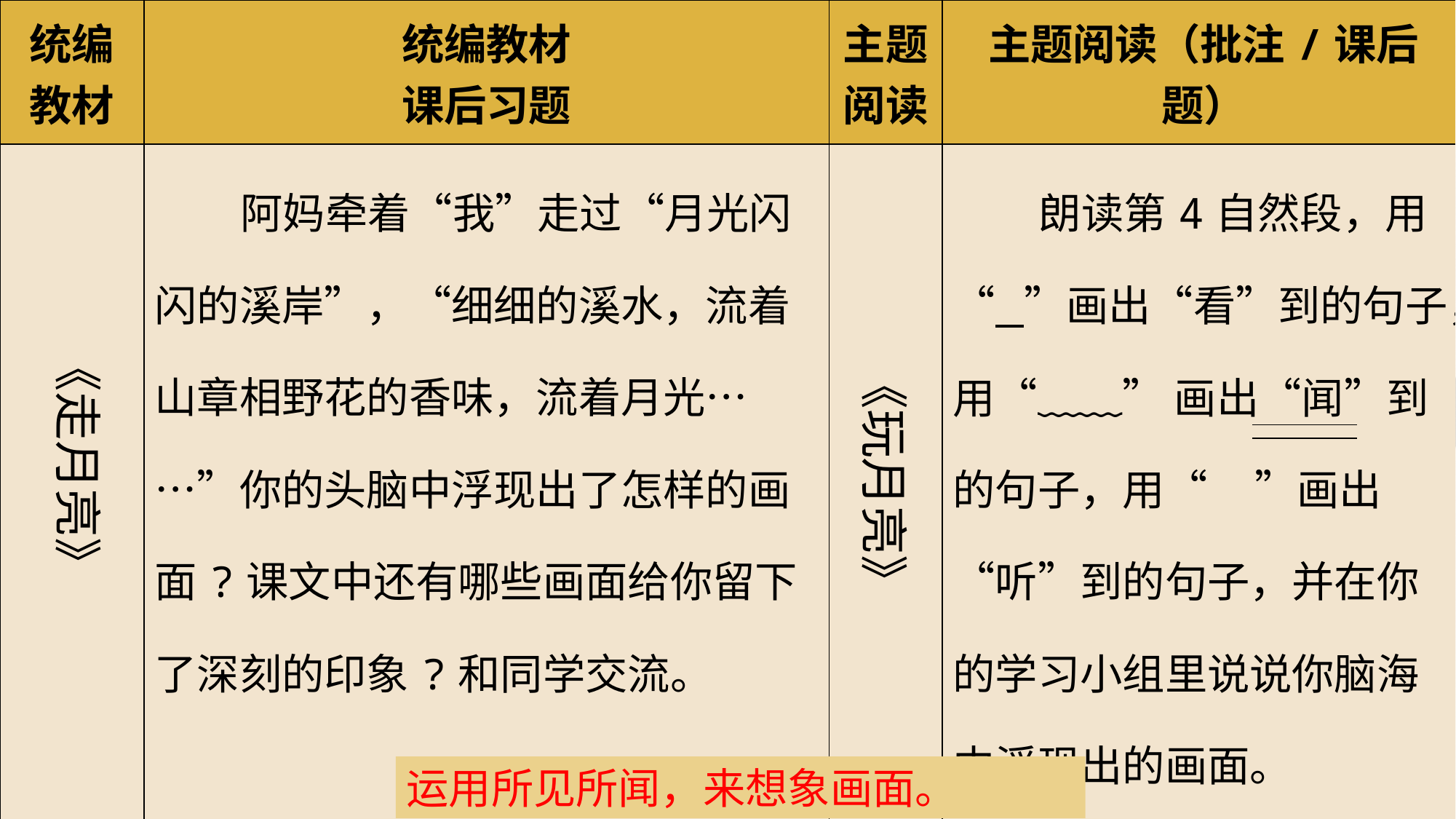

| 统编 教材 | 统编教材 课后习题 | 主题阅读 | 主题阅读（批注/课后题） |
| --- | --- | --- | --- |
|  | 阿妈牵着“我”走过“月光闪闪的溪岸”，“细细的溪水，流着山章相野花的香味，流着月光……”你的头脑中浮现出了怎样的画面?课文中还有哪些画面给你留下了深刻的印象?和同学交流。 |  | 朗读第4自然段，用“ ”画出“看”到的句子，用“﹏﹏” 画出“闻”到的句子，用“ ”画出“听”到的句子，并在你的学习小组里说说你脑海中浮现出的画面。 |
《走月亮》
《玩月亮》
运用所见所闻，来想象画面。